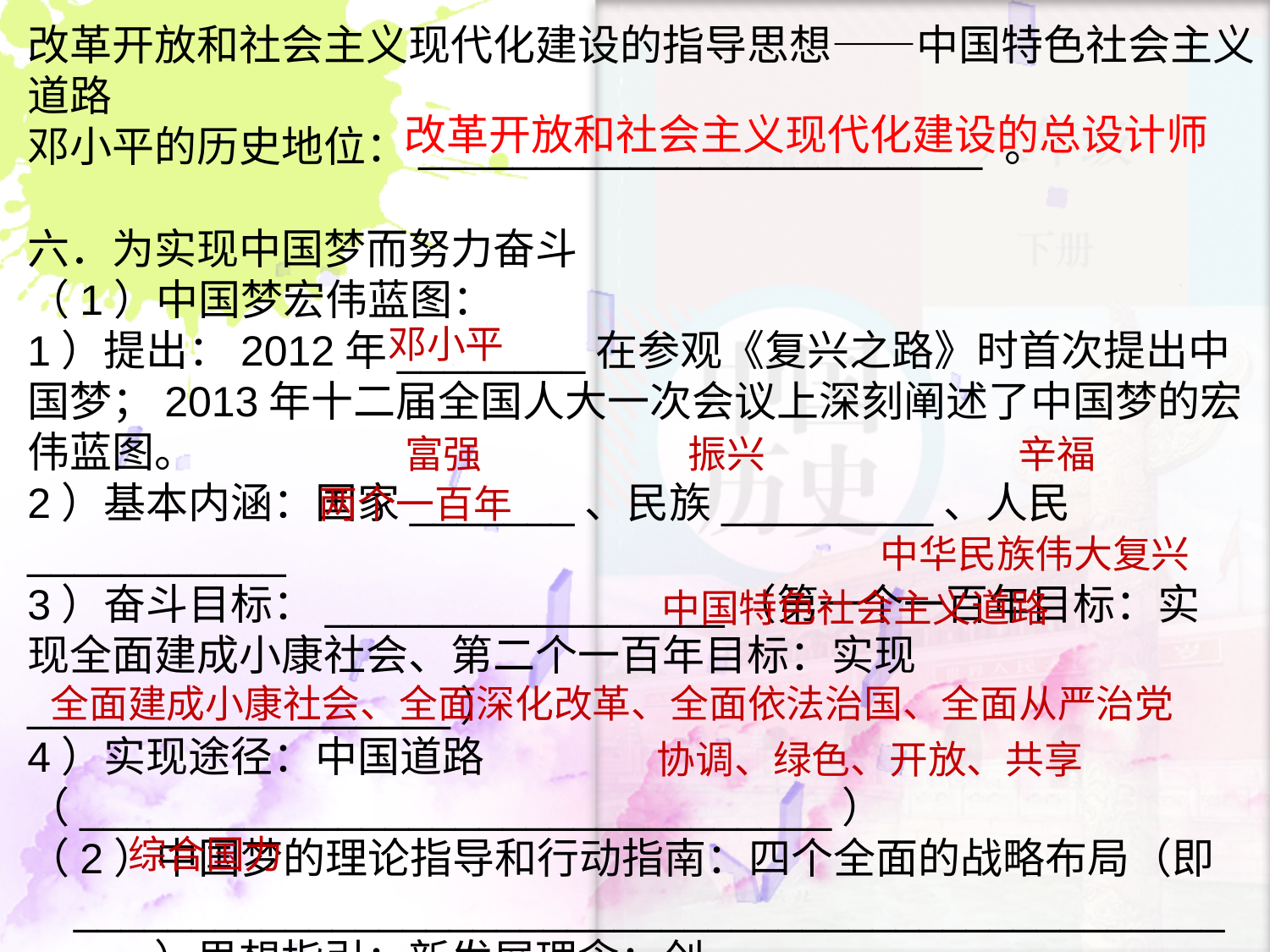

改革开放和社会主义现代化建设的指导思想——中国特色社会主义道路
邓小平的历史地位：________________________ 。
改革开放和社会主义现代化建设的总设计师
六．为实现中国梦而努力奋斗
（1）中国梦宏伟蓝图：
1）提出：2012年________在参观《复兴之路》时首次提出中国梦；2013年十二届全国人大一次会议上深刻阐述了中国梦的宏伟蓝图。
2）基本内涵：国家_______、民族_________、人民___________
3）奋斗目标：_________________（第一个一百年目标：实现全面建成小康社会、第二个一百年目标：实现__________________）
4）实现途径：中国道路（________________________________）
（2）中国梦的理论指导和行动指南：四个全面的战略布局（即____________________________________________________）思想指引：新发展理念：创新、_______________________
（3）强力保障：经济建设取得重大成就；改革开放以来，我国的______________逐步提升，中华民族伟大复兴的中国梦一定能够实现。
邓小平
辛福
富强
振兴
两个一百年
中华民族伟大复兴
中国特色社会主义道路
全面建成小康社会、全面深化改革、全面依法治国、全面从严治党
协调、绿色、开放、共享
综合国力